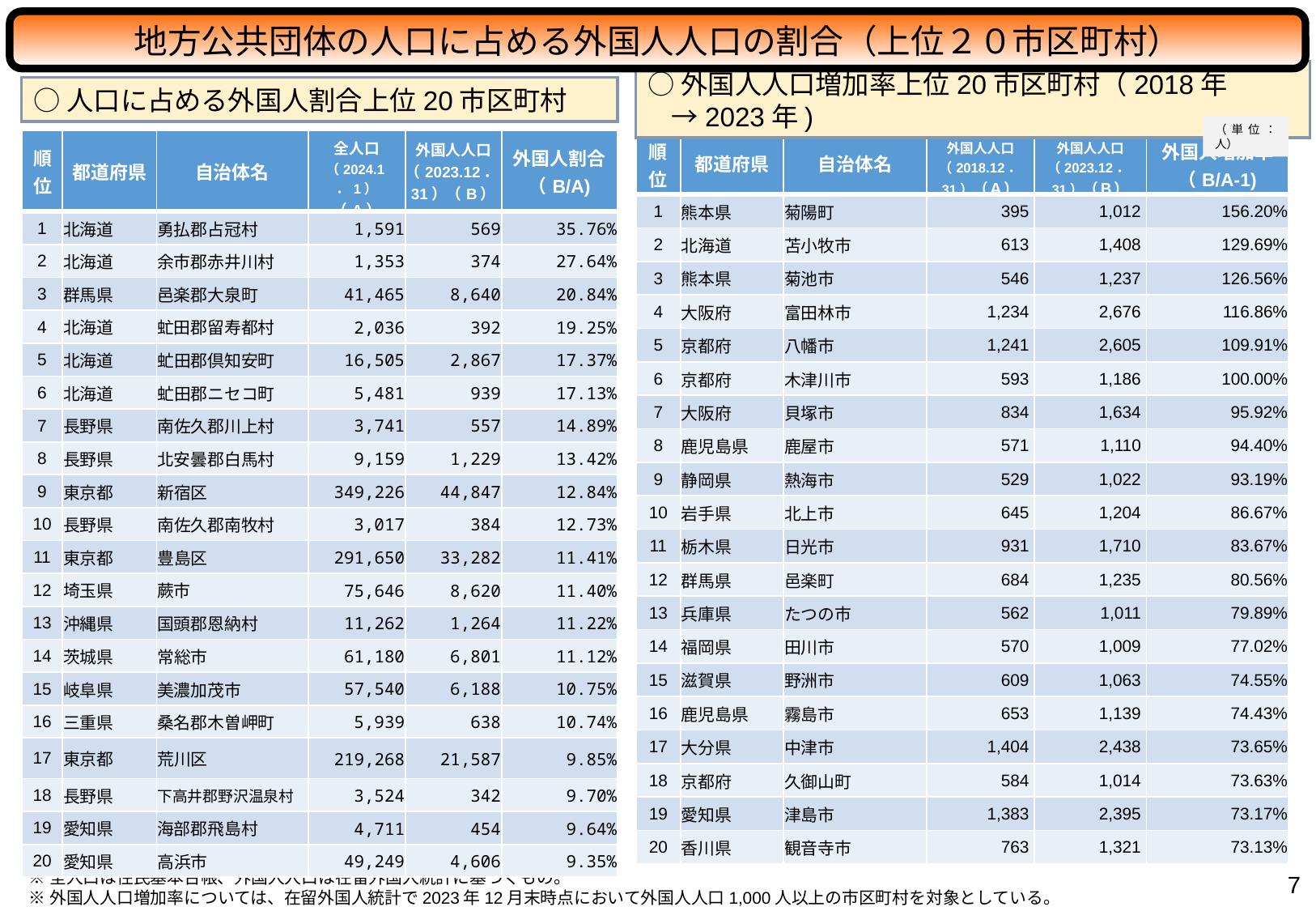

地方公共団体の人口に占める外国人人口の割合（上位２０市区町村）
○人口に占める外国人割合上位20市区町村
○外国人人口増加率上位20市区町村（2018年→2023年)
（単位：人）
| 順 位 | 都道府県 | 自治体名 | 全人口 （2024.1．1）（A） | 外国人人口（2023.12．31）（B） | 外国人割合 （B/A) |
| --- | --- | --- | --- | --- | --- |
| 1 | 北海道 | 勇払郡占冠村 | 1,591 | 569 | 35.76% |
| 2 | 北海道 | 余市郡赤井川村 | 1,353 | 374 | 27.64% |
| 3 | 群馬県 | 邑楽郡大泉町 | 41,465 | 8,640 | 20.84% |
| 4 | 北海道 | 虻田郡留寿都村 | 2,036 | 392 | 19.25% |
| 5 | 北海道 | 虻田郡倶知安町 | 16,505 | 2,867 | 17.37% |
| 6 | 北海道 | 虻田郡ニセコ町 | 5,481 | 939 | 17.13% |
| 7 | 長野県 | 南佐久郡川上村 | 3,741 | 557 | 14.89% |
| 8 | 長野県 | 北安曇郡白馬村 | 9,159 | 1,229 | 13.42% |
| 9 | 東京都 | 新宿区 | 349,226 | 44,847 | 12.84% |
| 10 | 長野県 | 南佐久郡南牧村 | 3,017 | 384 | 12.73% |
| 11 | 東京都 | 豊島区 | 291,650 | 33,282 | 11.41% |
| 12 | 埼玉県 | 蕨市 | 75,646 | 8,620 | 11.40% |
| 13 | 沖縄県 | 国頭郡恩納村 | 11,262 | 1,264 | 11.22% |
| 14 | 茨城県 | 常総市 | 61,180 | 6,801 | 11.12% |
| 15 | 岐阜県 | 美濃加茂市 | 57,540 | 6,188 | 10.75% |
| 16 | 三重県 | 桑名郡木曽岬町 | 5,939 | 638 | 10.74% |
| 17 | 東京都 | 荒川区 | 219,268 | 21,587 | 9.85% |
| 18 | 長野県 | 下高井郡野沢温泉村 | 3,524 | 342 | 9.70% |
| 19 | 愛知県 | 海部郡飛島村 | 4,711 | 454 | 9.64% |
| 20 | 愛知県 | 高浜市 | 49,249 | 4,606 | 9.35% |
| 順 位 | 都道府県 | 自治体名 | 外国人人口（2018.12．31）（Ａ） | 外国人人口（2023.12．31）（Ｂ） | 外国人増加率 （B/A-1) |
| --- | --- | --- | --- | --- | --- |
| 1 | 熊本県 | 菊陽町 | 395 | 1,012 | 156.20% |
| 2 | 北海道 | 苫小牧市 | 613 | 1,408 | 129.69% |
| 3 | 熊本県 | 菊池市 | 546 | 1,237 | 126.56% |
| 4 | 大阪府 | 富田林市 | 1,234 | 2,676 | 116.86% |
| 5 | 京都府 | 八幡市 | 1,241 | 2,605 | 109.91% |
| 6 | 京都府 | 木津川市 | 593 | 1,186 | 100.00% |
| 7 | 大阪府 | 貝塚市 | 834 | 1,634 | 95.92% |
| 8 | 鹿児島県 | 鹿屋市 | 571 | 1,110 | 94.40% |
| 9 | 静岡県 | 熱海市 | 529 | 1,022 | 93.19% |
| 10 | 岩手県 | 北上市 | 645 | 1,204 | 86.67% |
| 11 | 栃木県 | 日光市 | 931 | 1,710 | 83.67% |
| 12 | 群馬県 | 邑楽町 | 684 | 1,235 | 80.56% |
| 13 | 兵庫県 | たつの市 | 562 | 1,011 | 79.89% |
| 14 | 福岡県 | 田川市 | 570 | 1,009 | 77.02% |
| 15 | 滋賀県 | 野洲市 | 609 | 1,063 | 74.55% |
| 16 | 鹿児島県 | 霧島市 | 653 | 1,139 | 74.43% |
| 17 | 大分県 | 中津市 | 1,404 | 2,438 | 73.65% |
| 18 | 京都府 | 久御山町 | 584 | 1,014 | 73.63% |
| 19 | 愛知県 | 津島市 | 1,383 | 2,395 | 73.17% |
| 20 | 香川県 | 観音寺市 | 763 | 1,321 | 73.13% |
7
※全人口は住民基本台帳、外国人人口は在留外国人統計に基づくもの。
※外国人人口増加率については、在留外国人統計で2023年12月末時点において外国人人口1,000人以上の市区町村を対象としている。